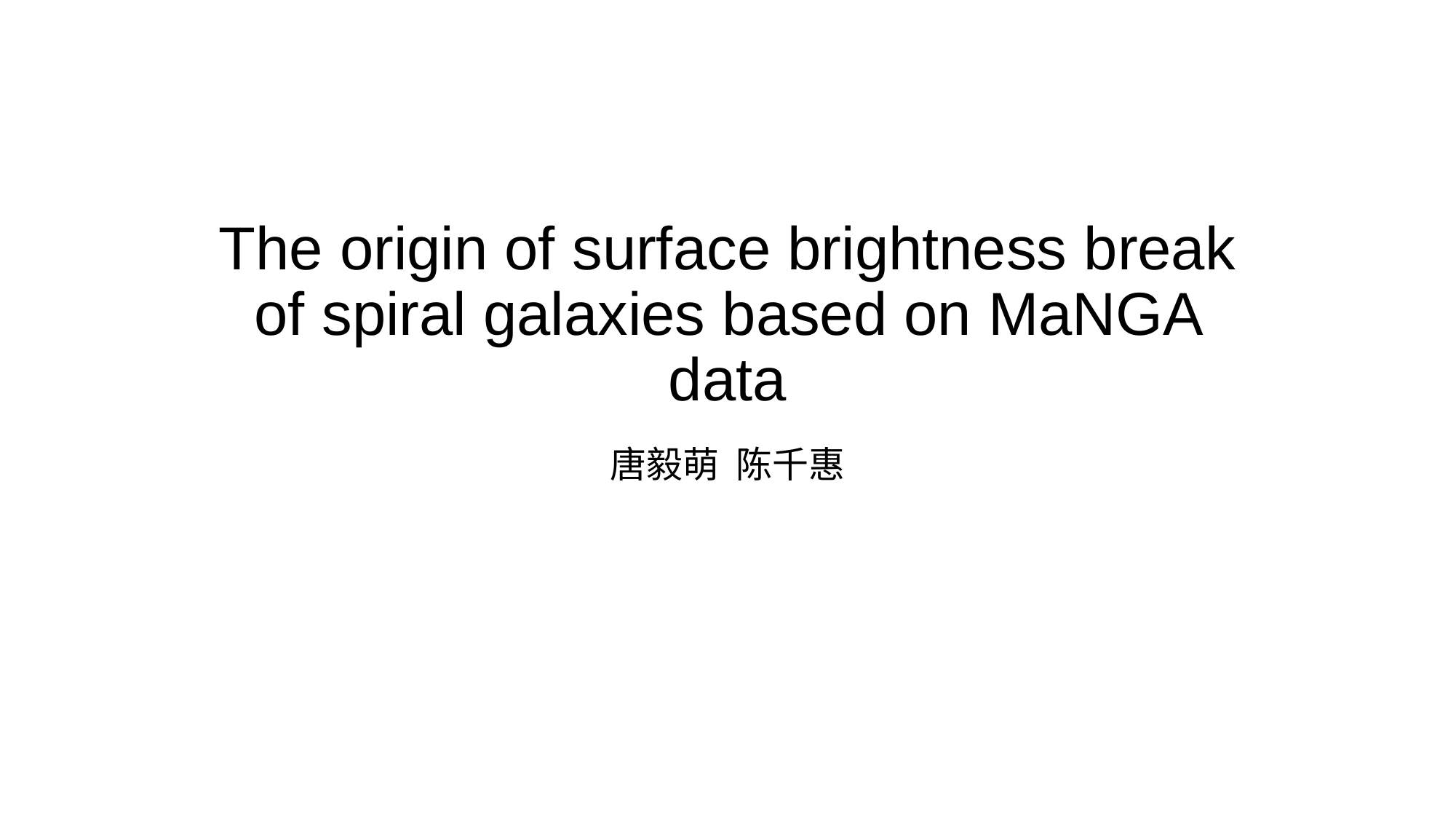

# The origin of surface brightness break of spiral galaxies based on MaNGA data
唐毅萌  陈千惠